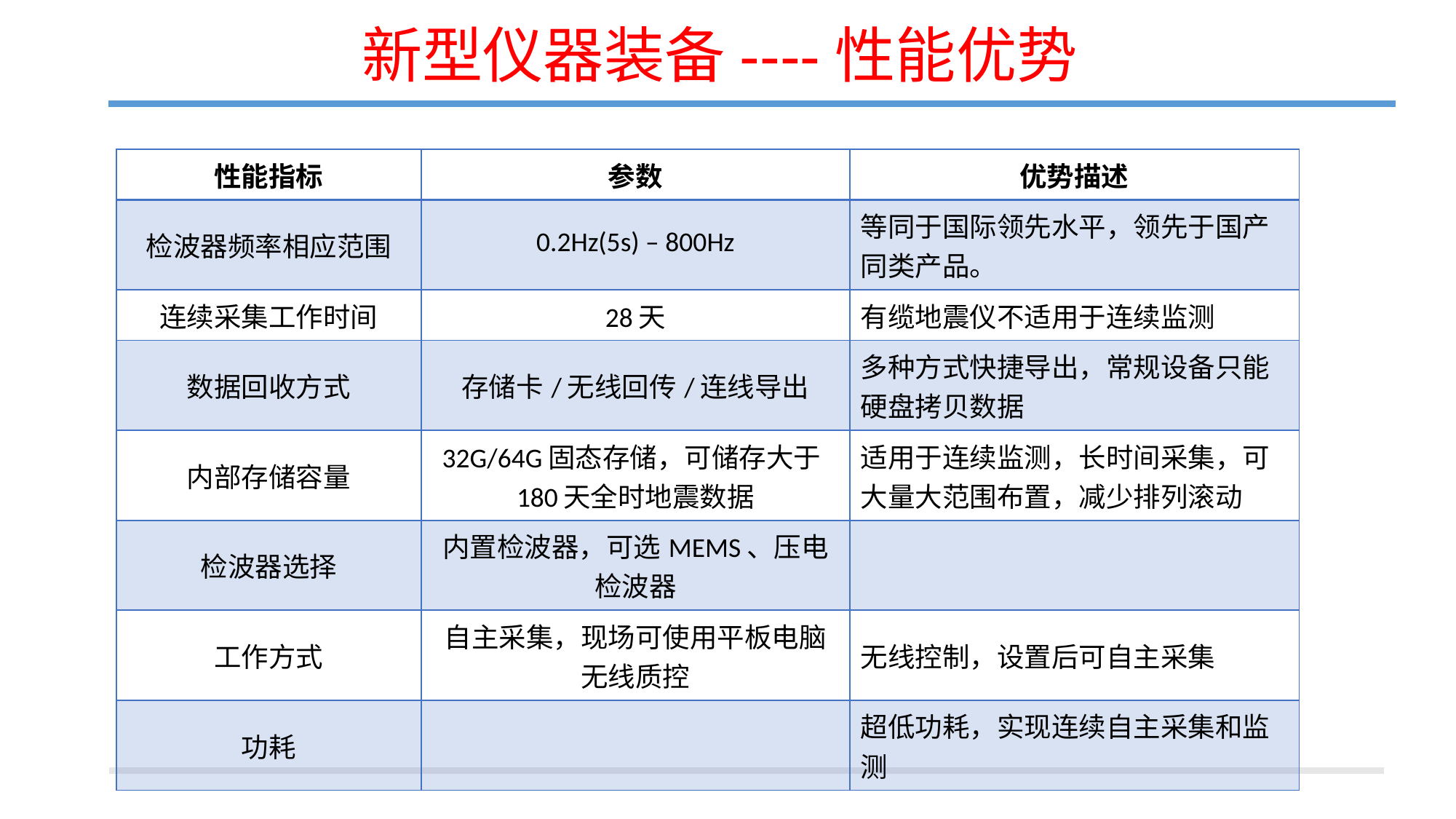

# 新型仪器装备----性能优势
| 性能指标 | 参数 | 优势描述 |
| --- | --- | --- |
| 检波器频率相应范围 | 0.2Hz(5s) – 800Hz | 等同于国际领先水平，领先于国产同类产品。 |
| 连续采集工作时间 | 28天 | 有缆地震仪不适用于连续监测 |
| 数据回收方式 | 存储卡/无线回传/连线导出 | 多种方式快捷导出，常规设备只能硬盘拷贝数据 |
| 内部存储容量 | 32G/64G固态存储，可储存大于180天全时地震数据 | 适用于连续监测，长时间采集，可大量大范围布置，减少排列滚动 |
| 检波器选择 | 内置检波器，可选MEMS、压电检波器 |  |
| 工作方式 | 自主采集，现场可使用平板电脑无线质控 | 无线控制，设置后可自主采集 |
| 功耗 |  | 超低功耗，实现连续自主采集和监测 |